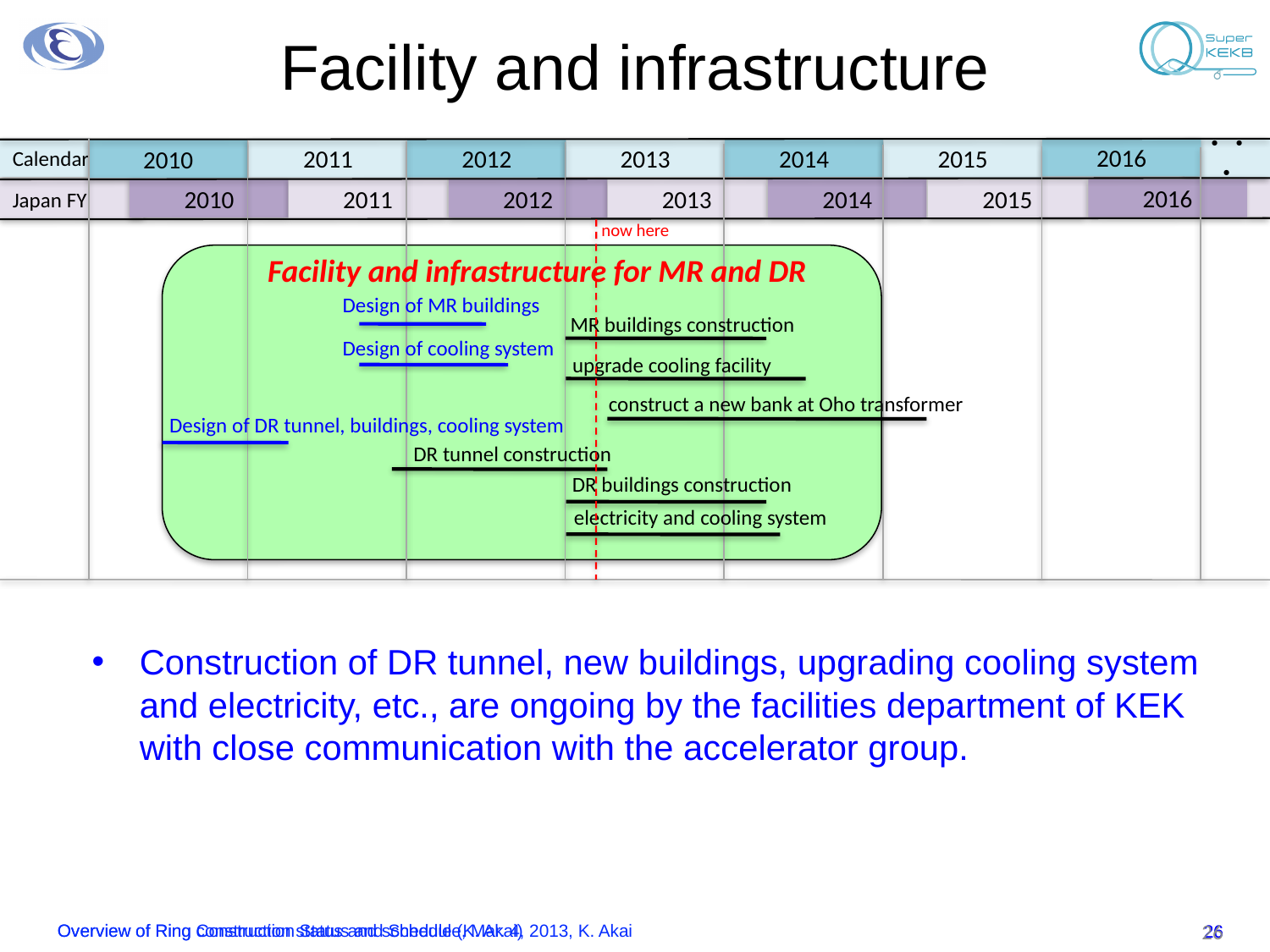

# Facility and infrastructure
2016
Calendar
2013
2014
・・・
2011
2012
2015
2010

2016
2010
2012
2014
2013
2015
Japan FY
2011
now here
Facility and infrastructure for MR and DR

Design of MR buildings
MR buildings construction
Design of cooling system
upgrade cooling facility
construct a new bank at Oho transformer
Design of DR tunnel, buildings, cooling system
DR tunnel construction
DR buildings construction
electricity and cooling system
Construction of DR tunnel, new buildings, upgrading cooling system and electricity, etc., are ongoing by the facilities department of KEK with close communication with the accelerator group.
Overview of Ring Construction Status and Schedule, Mar. 4, 2013, K. Akai
Overview of Ring construction status and schedule (K. Akai)
26
26
26